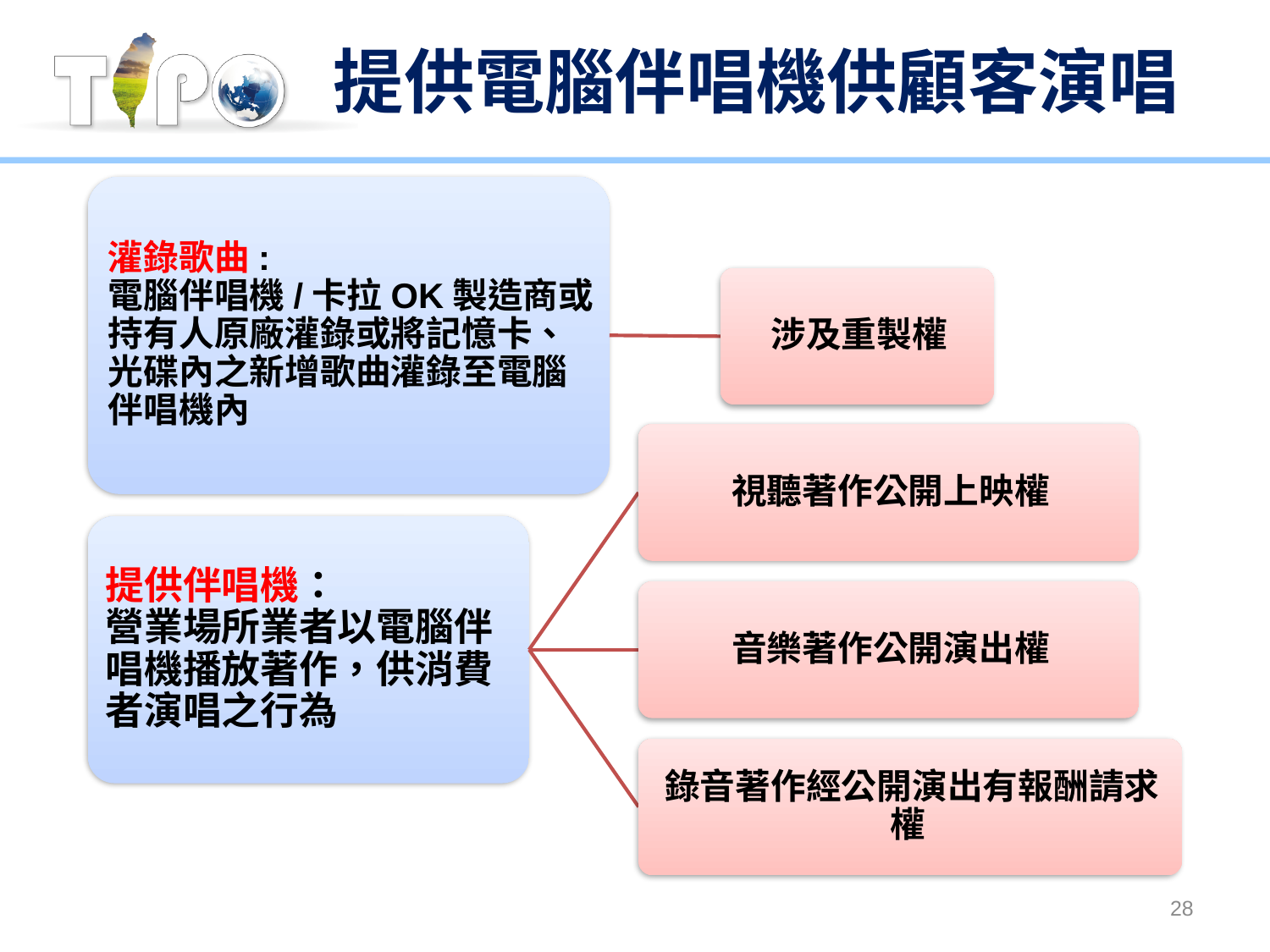

# 提供電腦伴唱機供顧客演唱
灌錄歌曲:
電腦伴唱機/卡拉OK製造商或持有人原廠灌錄或將記憶卡、光碟內之新增歌曲灌錄至電腦伴唱機內

涉及重製權
提供伴唱機：
營業場所業者以電腦伴唱機播放著作，供消費者演唱之行為

視聽著作公開上映權

音樂著作公開演出權

錄音著作經公開演出有報酬請求權
28